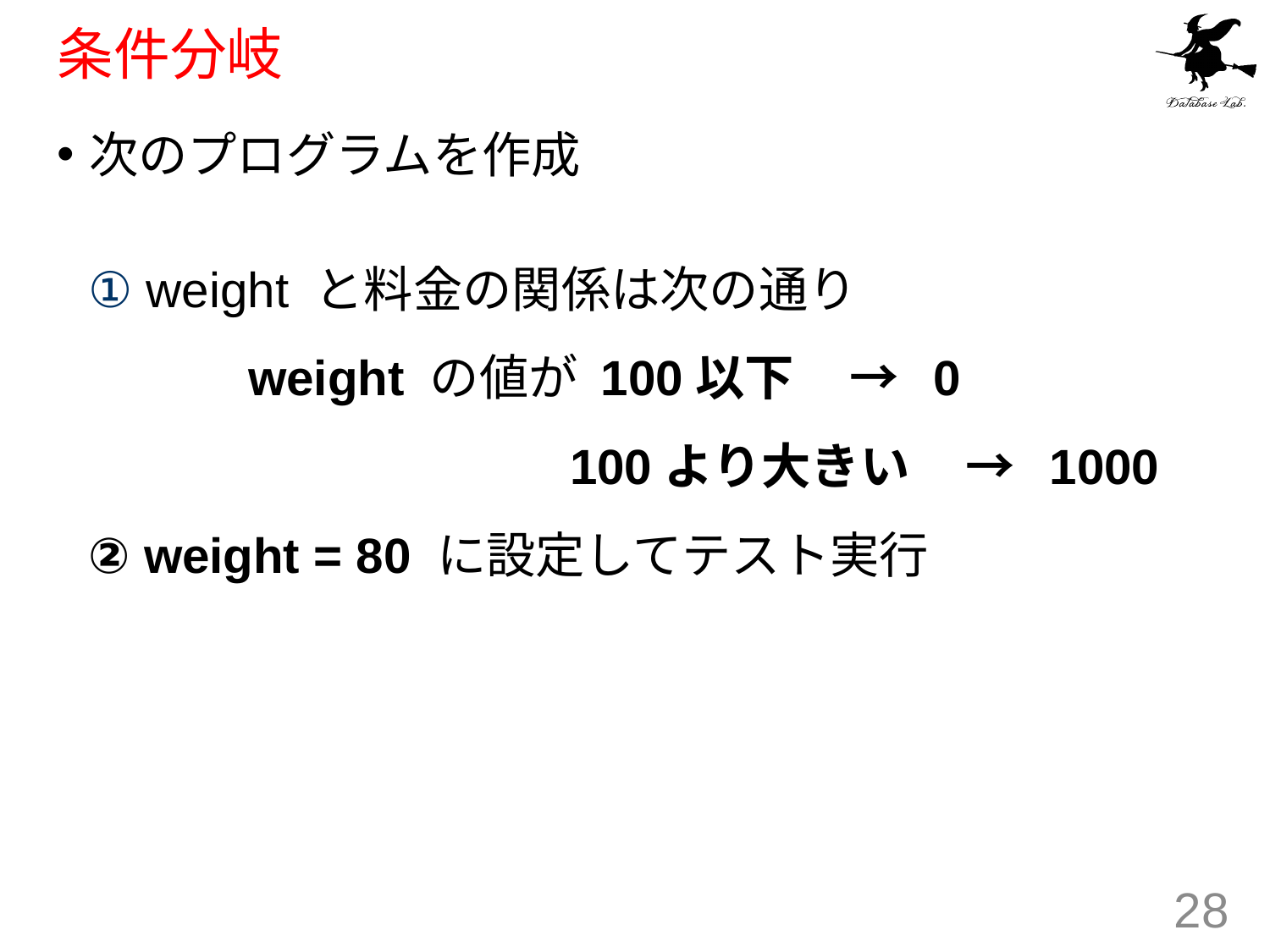

# 条件分岐
次のプログラムを作成
① weight と料金の関係は次の通り
　　　weight の値が 100以下     →  0
                                   100より大きい     →  1000
② weight = 80 に設定してテスト実行
28